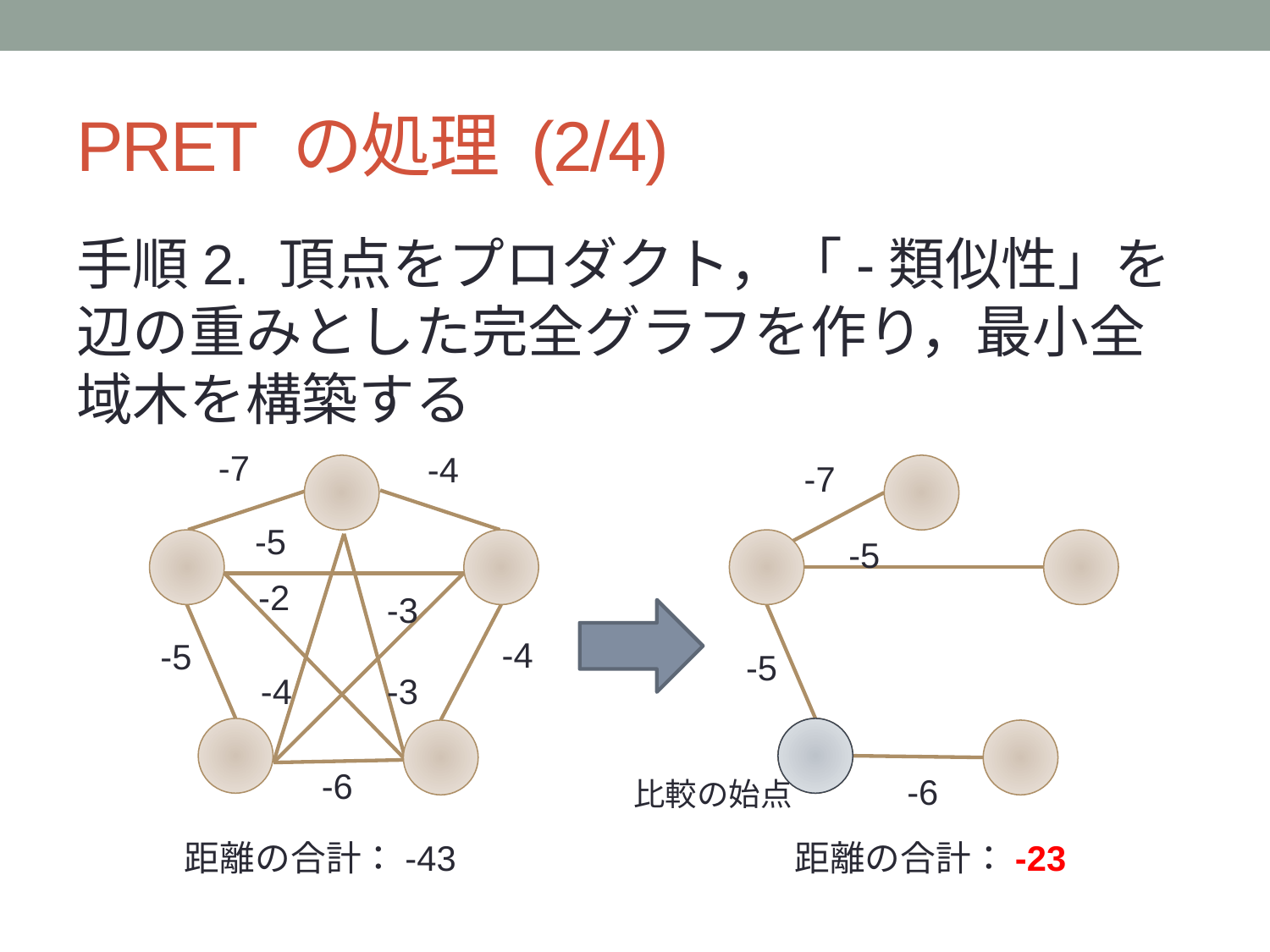

# PRET の処理 (2/4)
手順2. 頂点をプロダクト，「-類似性」を辺の重みとした完全グラフを作り，最小全域木を構築する
-7
-4
-7

-5
-5

-2
-3

-4
-5
-5
-4
-3

-6
-6
比較の始点
距離の合計：-43
距離の合計：-23